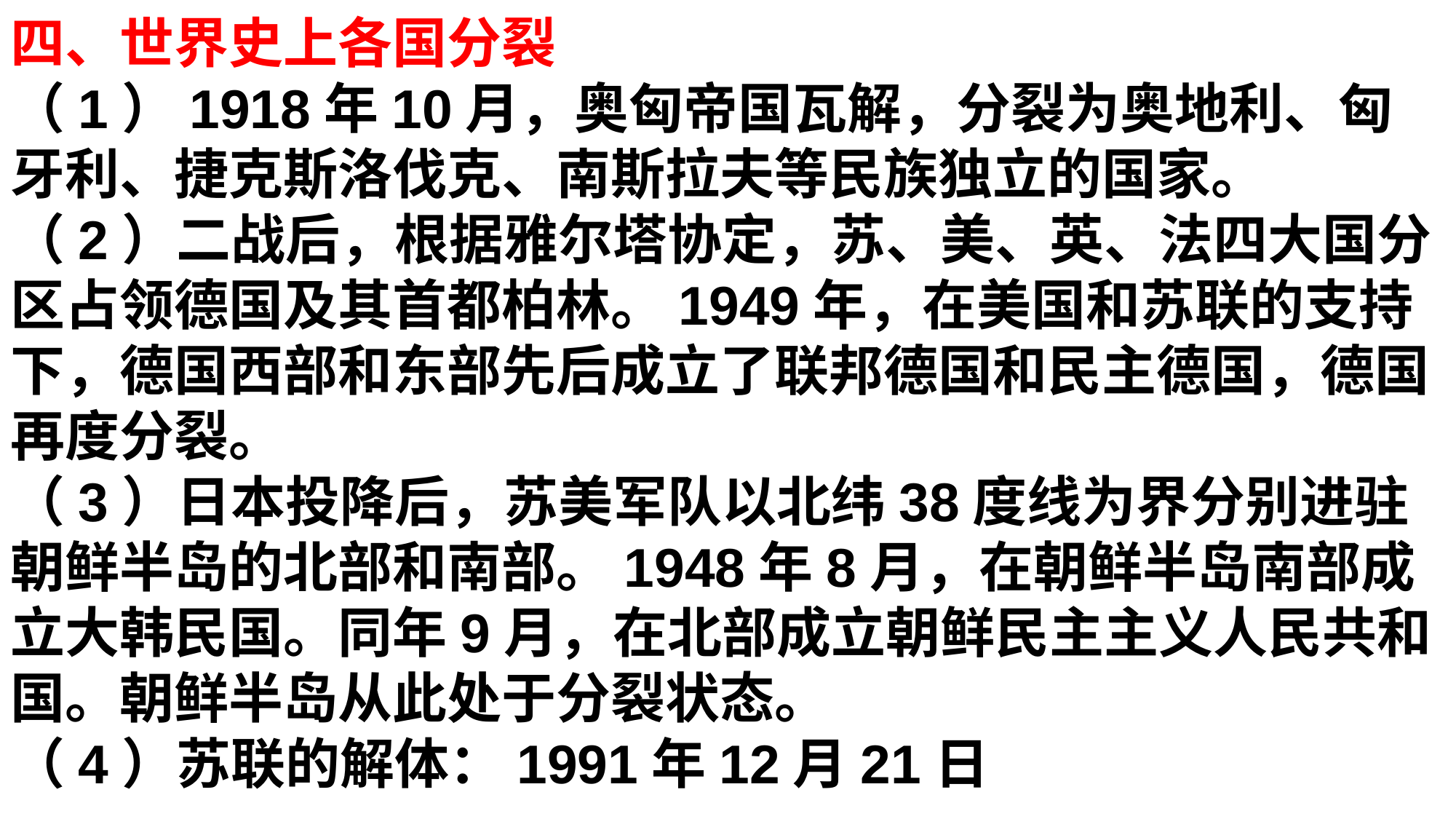

四、世界史上各国分裂
（1）1918年10月，奥匈帝国瓦解，分裂为奥地利、匈牙利、捷克斯洛伐克、南斯拉夫等民族独立的国家。
（2）二战后，根据雅尔塔协定，苏、美、英、法四大国分区占领德国及其首都柏林。1949年，在美国和苏联的支持下，德国西部和东部先后成立了联邦德国和民主德国，德国再度分裂。
（3）日本投降后，苏美军队以北纬38度线为界分别进驻朝鲜半岛的北部和南部。1948年8月，在朝鲜半岛南部成立大韩民国。同年9月，在北部成立朝鲜民主主义人民共和国。朝鲜半岛从此处于分裂状态。
（4）苏联的解体：1991年12月21日